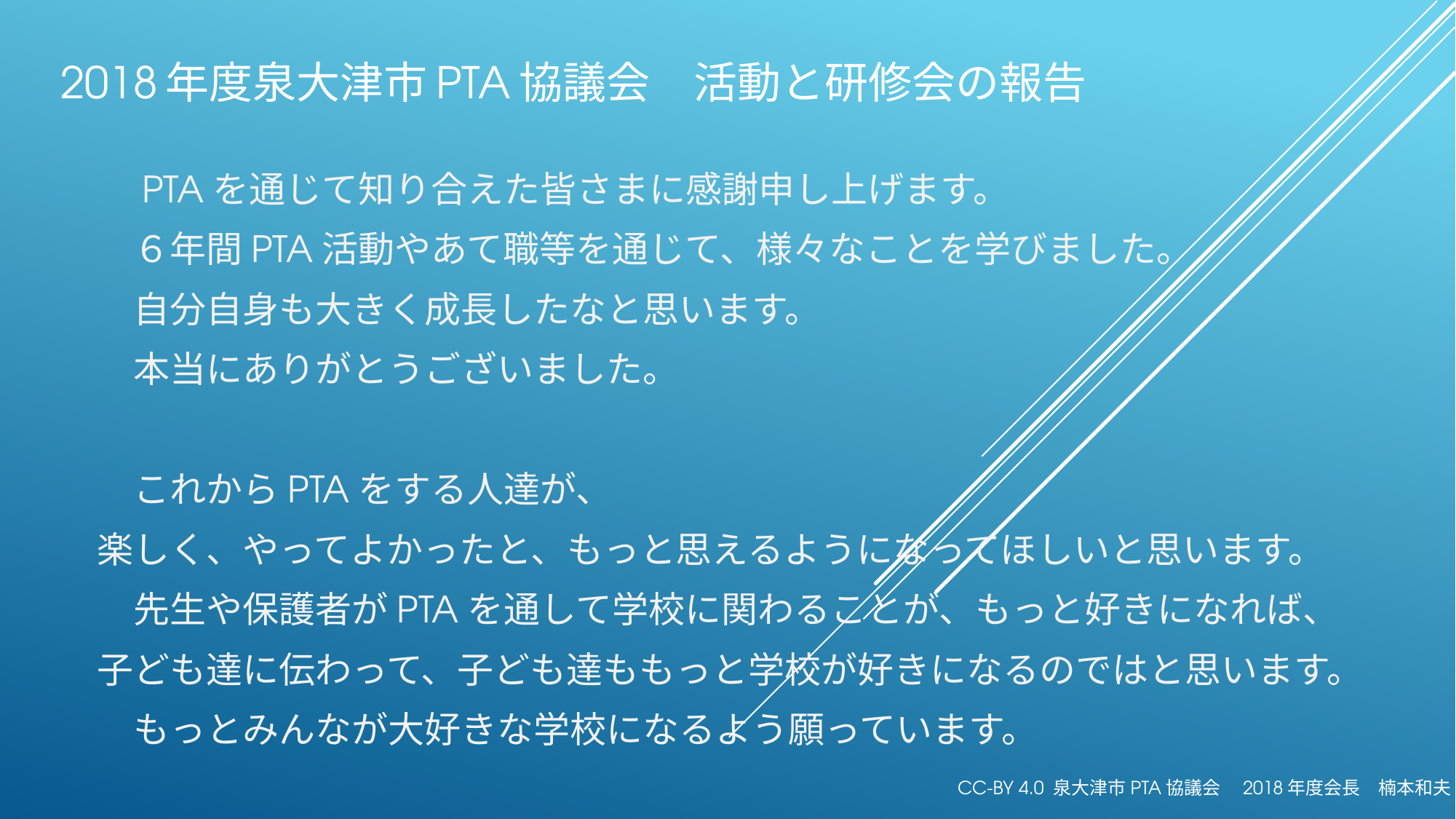

# 2018年度泉大津市PTA協議会　活動と研修会の報告
　　PTAを通じて知り合えた皆さまに感謝申し上げます。
　　６年間PTA活動やあて職等を通じて、様々なことを学びました。
　　自分自身も大きく成長したなと思います。
　　本当にありがとうございました。

　　これからPTAをする人達が、
　楽しく、やってよかったと、もっと思えるようになってほしいと思います。
　　先生や保護者がPTAを通して学校に関わることが、もっと好きになれば、
　子ども達に伝わって、子ども達ももっと学校が好きになるのではと思います。
　　もっとみんなが大好きな学校になるよう願っています。
CC-BY 4.0 泉大津市PTA協議会　2018年度会長　楠本和夫